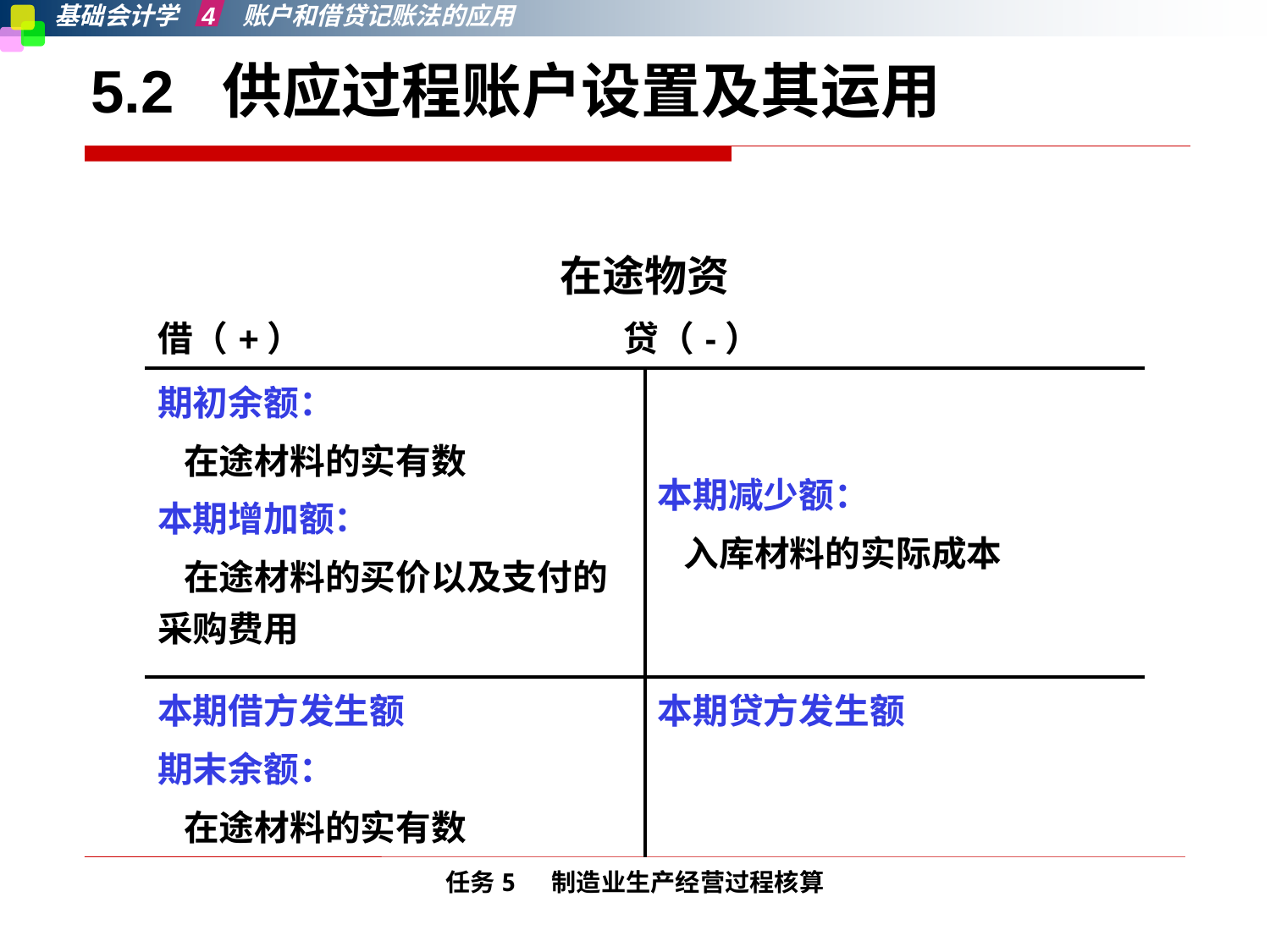

5.2  供应过程账户设置及其运用
| 在途物资 借（+） 贷（-） |  |
| --- | --- |
| 期初余额： 在途材料的实有数 本期增加额： 在途材料的买价以及支付的采购费用 | 本期减少额： 入库材料的实际成本 |
| 本期借方发生额 期末余额： 在途材料的实有数 | 本期贷方发生额 |
任务5  制造业生产经营过程核算